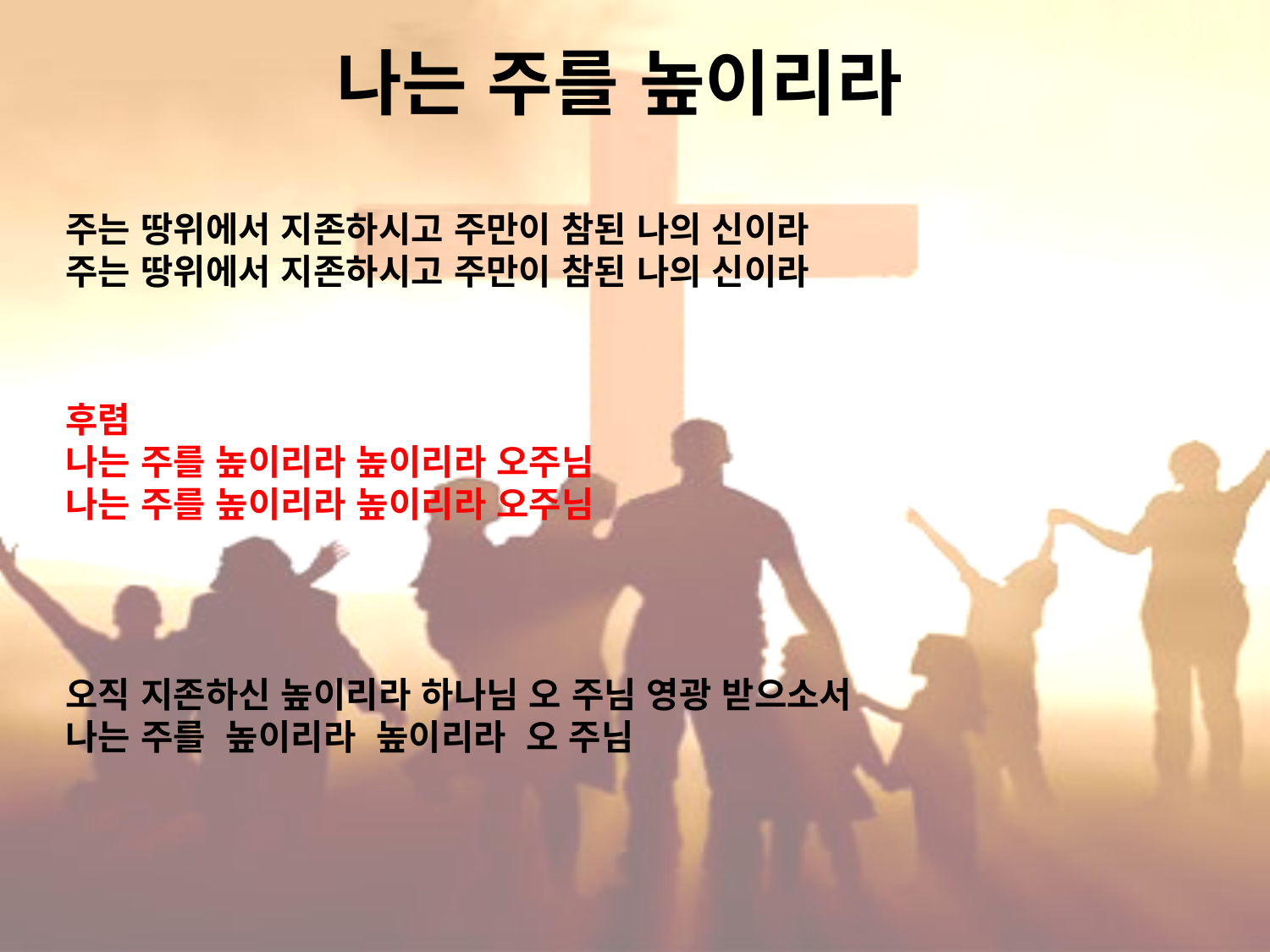

# 나는 주를 높이리라
주는 땅위에서 지존하시고 주만이 참된 나의 신이라
주는 땅위에서 지존하시고 주만이 참된 나의 신이라

후렴
나는 주를 높이리라 높이리라 오주님
나는 주를 높이리라 높이리라 오주님

오직 지존하신 높이리라 하나님 오 주님 영광 받으소서
나는 주를  높이리라  높이리라  오 주님